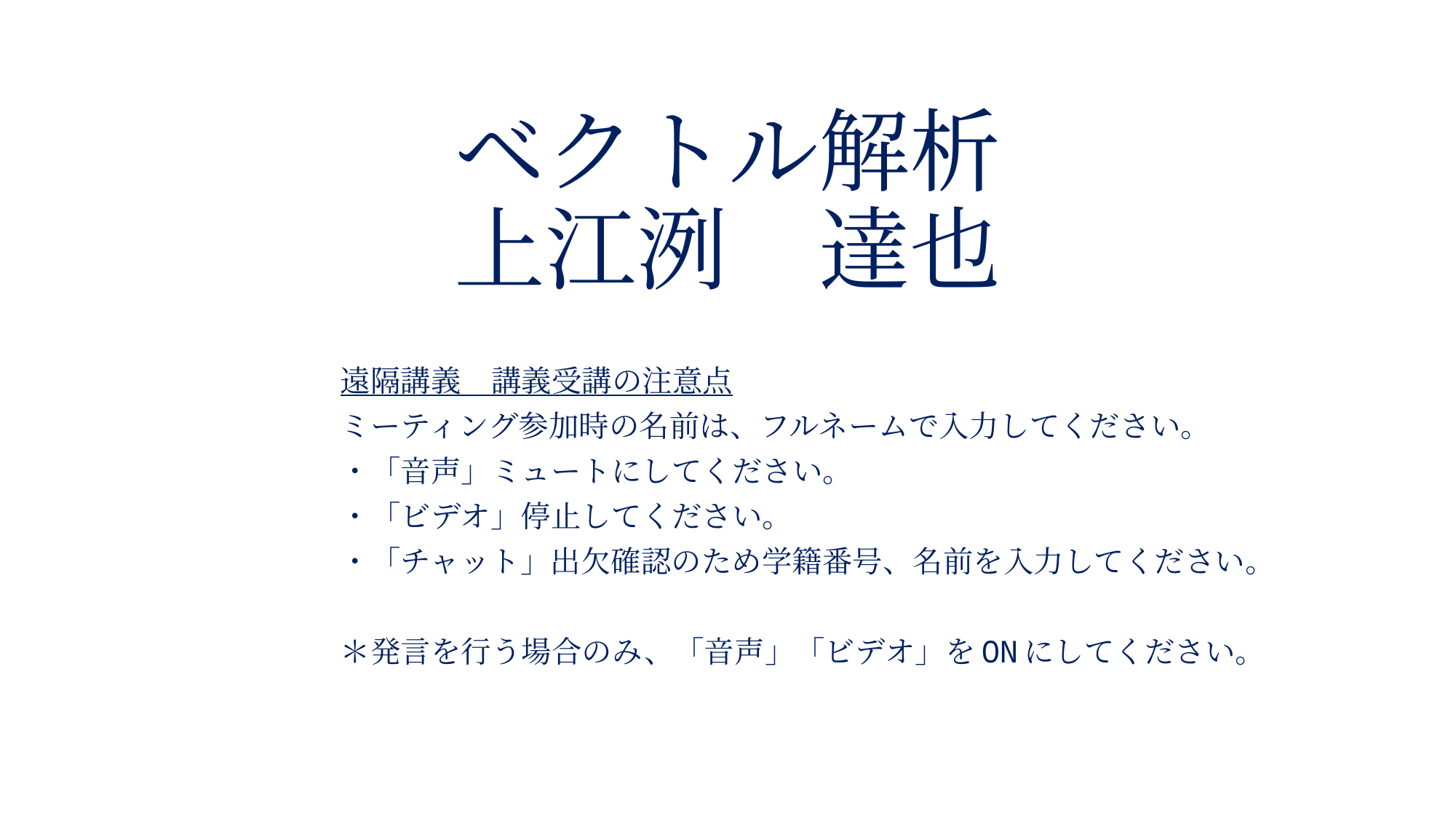

# ベクトル解析 上江洌　達也
遠隔講義　講義受講の注意点
ミーティング参加時の名前は、フルネームで入力してください。
・「音声」ミュートにしてください。
・「ビデオ」停止してください。
・「チャット」出欠確認のため学籍番号、名前を入力してください。

＊発言を行う場合のみ、「音声」「ビデオ」をONにしてください。